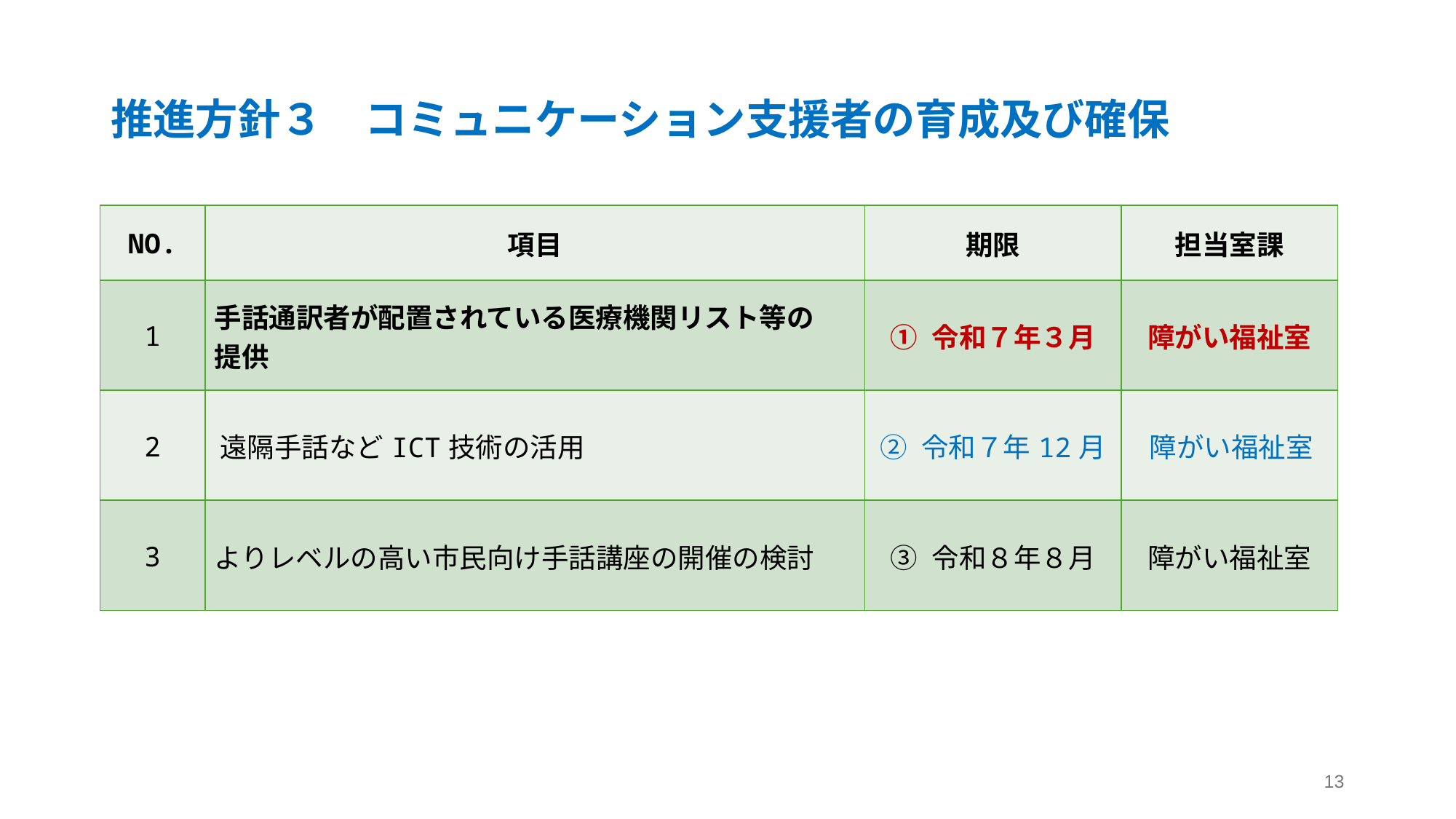

推進方針３　コミュニケーション支援者の育成及び確保
| NO. | 項目 | 期限 | 担当室課 |
| --- | --- | --- | --- |
| 1 | 手話通訳者が配置されている医療機関リスト等の 提供 | ① 令和７年３月 | 障がい福祉室 |
| 2 | 遠隔手話などICT技術の活用 | ② 令和７年12月 | 障がい福祉室 |
| 3 | よりレベルの高い市民向け手話講座の開催の検討 | ③ 令和８年８月 | 障がい福祉室 |
13